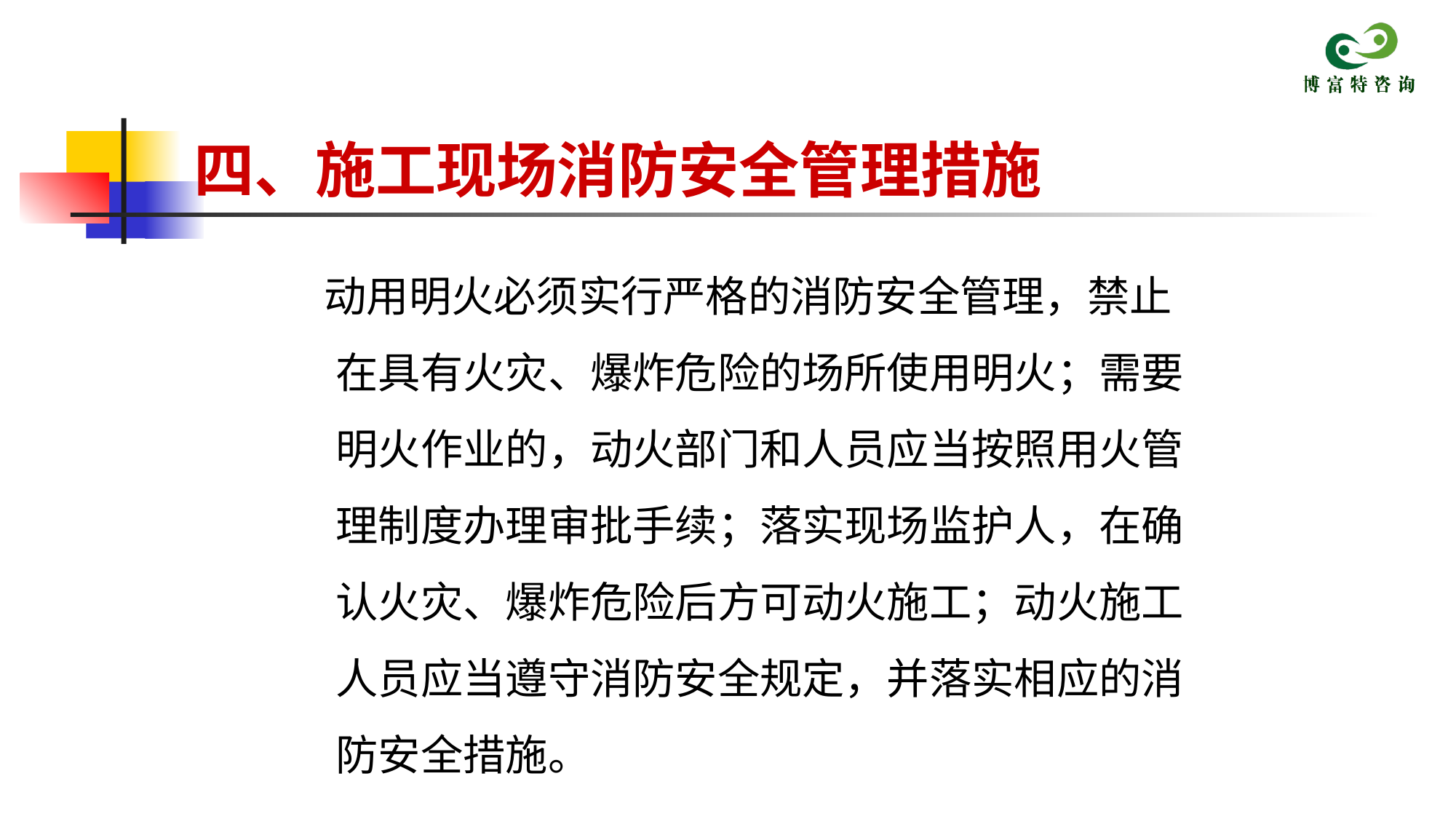

# 四、施工现场消防安全管理措施
  动用明火必须实行严格的消防安全管理，禁止在具有火灾、爆炸危险的场所使用明火；需要明火作业的，动火部门和人员应当按照用火管理制度办理审批手续；落实现场监护人，在确认火灾、爆炸危险后方可动火施工；动火施工人员应当遵守消防安全规定，并落实相应的消防安全措施。